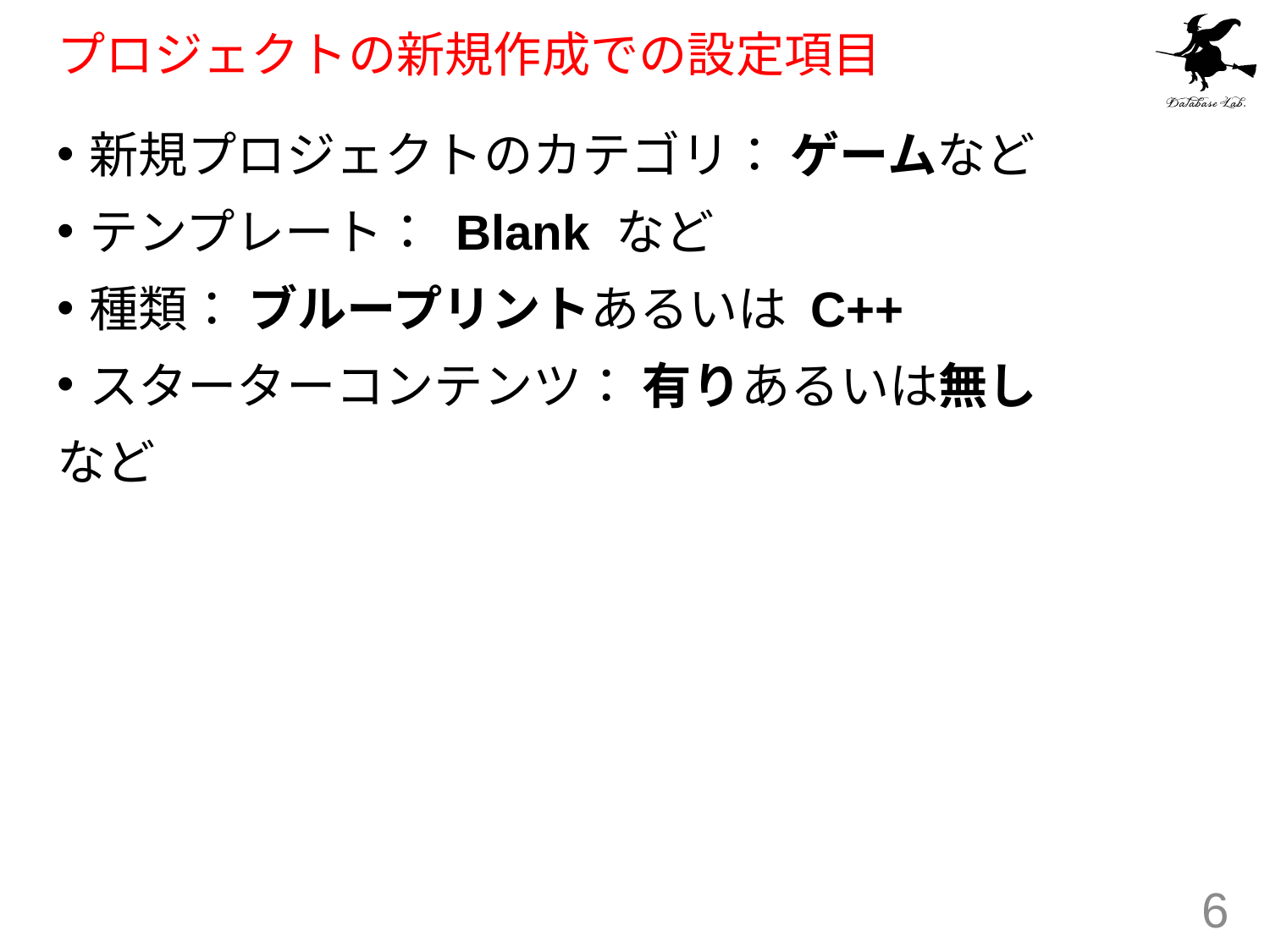

# プロジェクトの新規作成での設定項目
新規プロジェクトのカテゴリ： ゲームなど
テンプレート： Blank など
種類： ブループリントあるいは C++
スターターコンテンツ： 有りあるいは無し
など
6